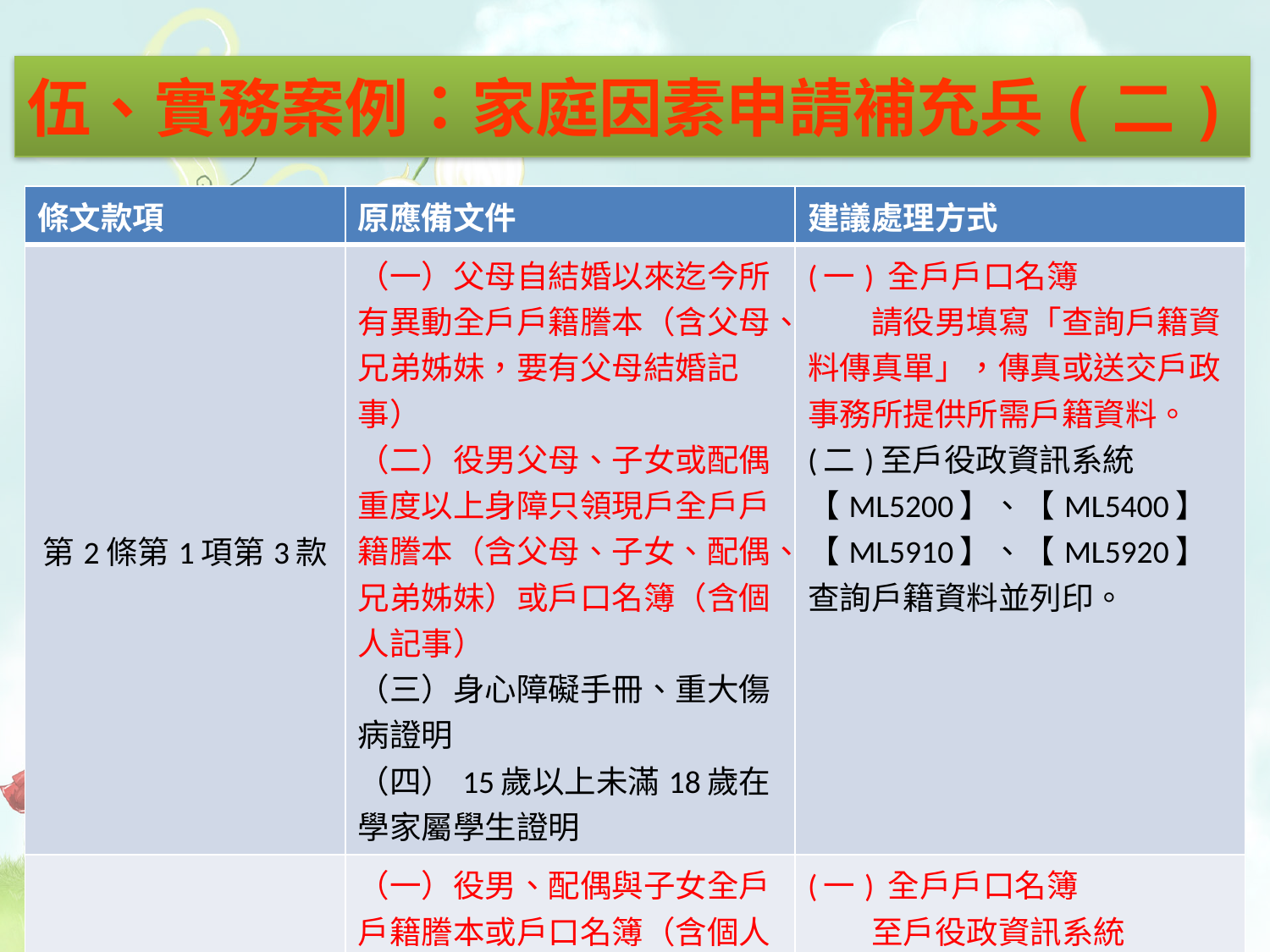

# 伍、實務案例：家庭因素申請補充兵(二)
| 條文款項 | 原應備文件 | 建議處理方式 |
| --- | --- | --- |
| 第2條第1項第3款 | （一）父母自結婚以來迄今所有異動全戶戶籍謄本（含父母、兄弟姊妹，要有父母結婚記事） （二）役男父母、子女或配偶重度以上身障只領現戶全戶戶籍謄本（含父母、子女、配偶、兄弟姊妹）或戶口名簿（含個人記事） （三）身心障礙手冊、重大傷病證明 （四）15歲以上未滿18歲在學家屬學生證明 | (一) 全戶戶口名簿 　　請役男填寫「查詢戶籍資料傳真單」，傳真或送交戶政事務所提供所需戶籍資料。 (二)至戶役政資訊系統【ML5200】、【ML5400】【ML5910】、【ML5920】查詢戶籍資料並列印。 |
| 第2條第1項第4款 | （一）役男、配偶與子女全戶戶籍謄本或戶口名簿（含個人記事） （二）配偶懷孕6個月（24週）以上診斷證明書 | (一) 全戶戶口名簿 　　至戶役政資訊系統【ML5200】、【ML5400】【ML5910】、【ML5920】查詢戶籍資料並列印。 |
10